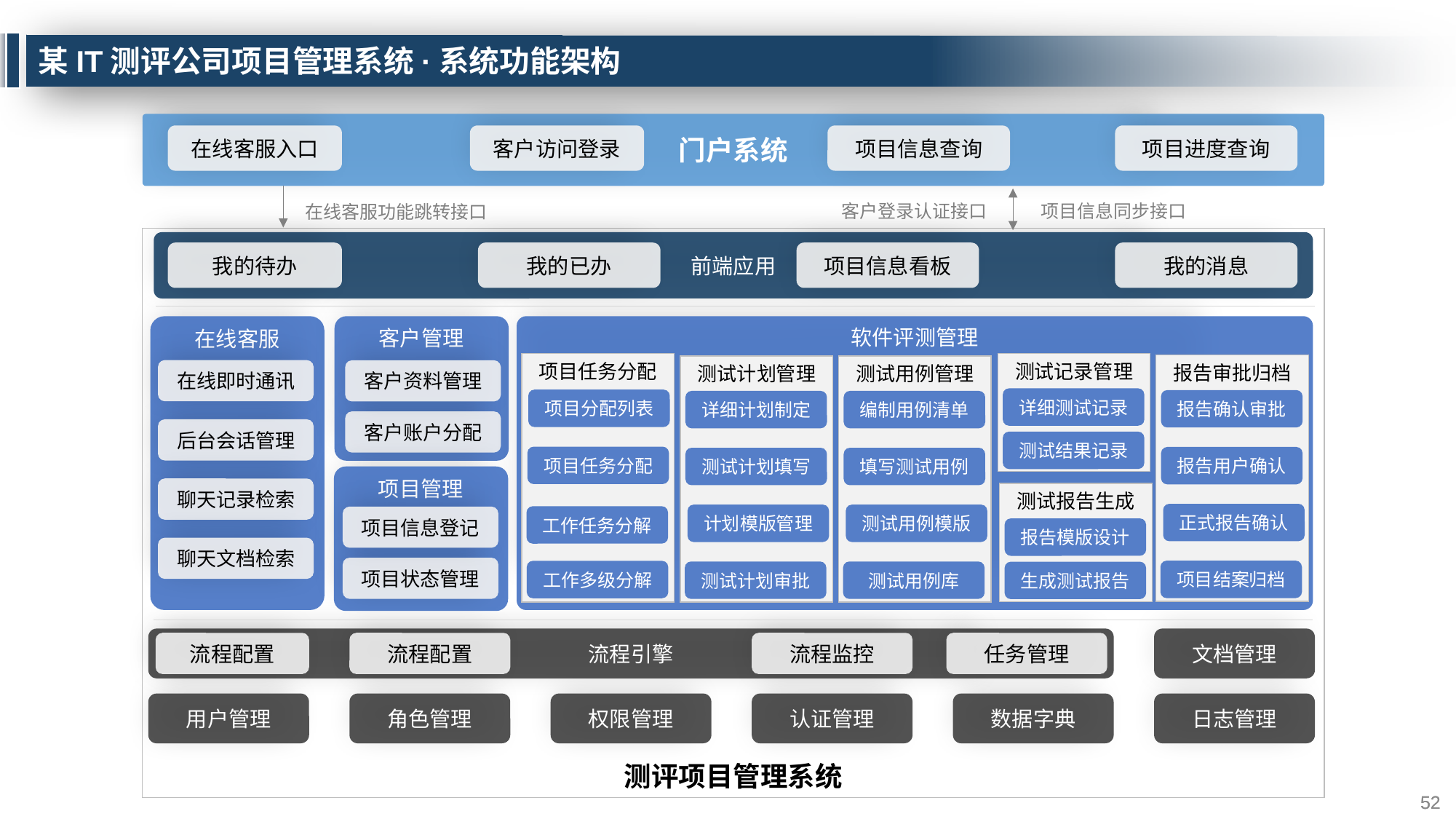

# 某IT测评公司项目管理系统·系统功能架构
门户系统
在线客服入口
客户访问登录
项目信息查询
项目进度查询
客户登录认证接口
项目信息同步接口
在线客服功能跳转接口
测评项目管理系统
前端应用
我的待办
我的已办
项目信息看板
我的消息
在线客服
软件评测管理
客户管理
测试记录管理
详细测试记录
测试结果记录
项目任务分配
项目分配列表
工作多级分解
报告审批归档
报告确认审批
报告用户确认
正式报告确认
项目结案归档
测试计划管理
测试用例管理
编制用例清单
填写测试用例
测试用例模版
测试用例库
在线即时通讯
客户资料管理
详细计划制定
客户账户分配
后台会话管理
测试计划填写
聊天记录检索
测试报告生成
报告模版设计
生成测试报告
计划模版管理
聊天文档检索
测试计划审批
文档管理
流程引擎
流程配置
流程配置
流程监控
任务管理
用户管理
角色管理
权限管理
认证管理
数据字典
日志管理
项目任务分配
项目管理
工作任务分解
项目信息登记
项目状态管理